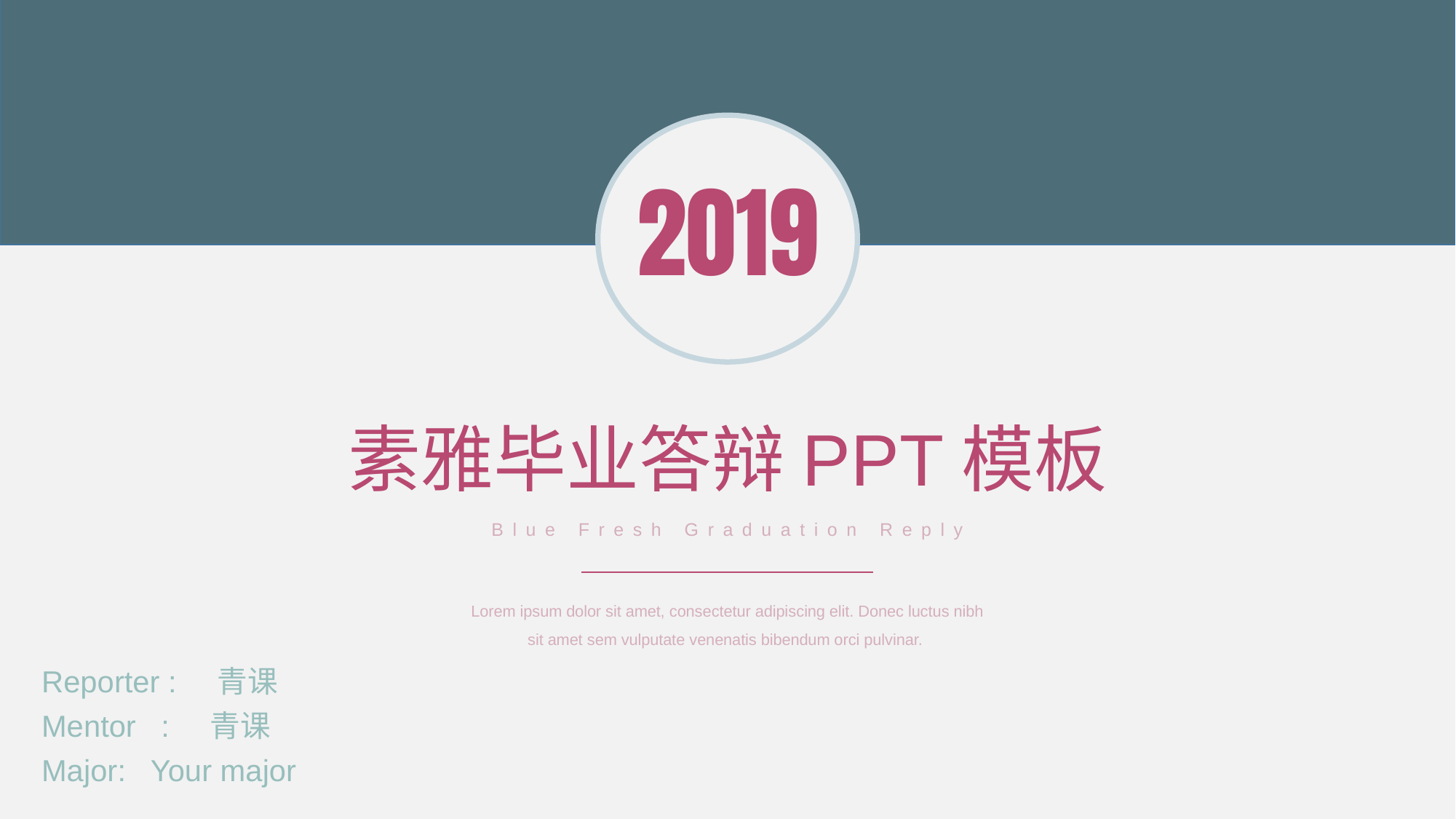

2019
素雅毕业答辩PPT模板
Blue Fresh Graduation Reply
Lorem ipsum dolor sit amet, consectetur adipiscing elit. Donec luctus nibh sit amet sem vulputate venenatis bibendum orci pulvinar.
Reporter :    青课
Mentor   :    青课
Major:   Your major